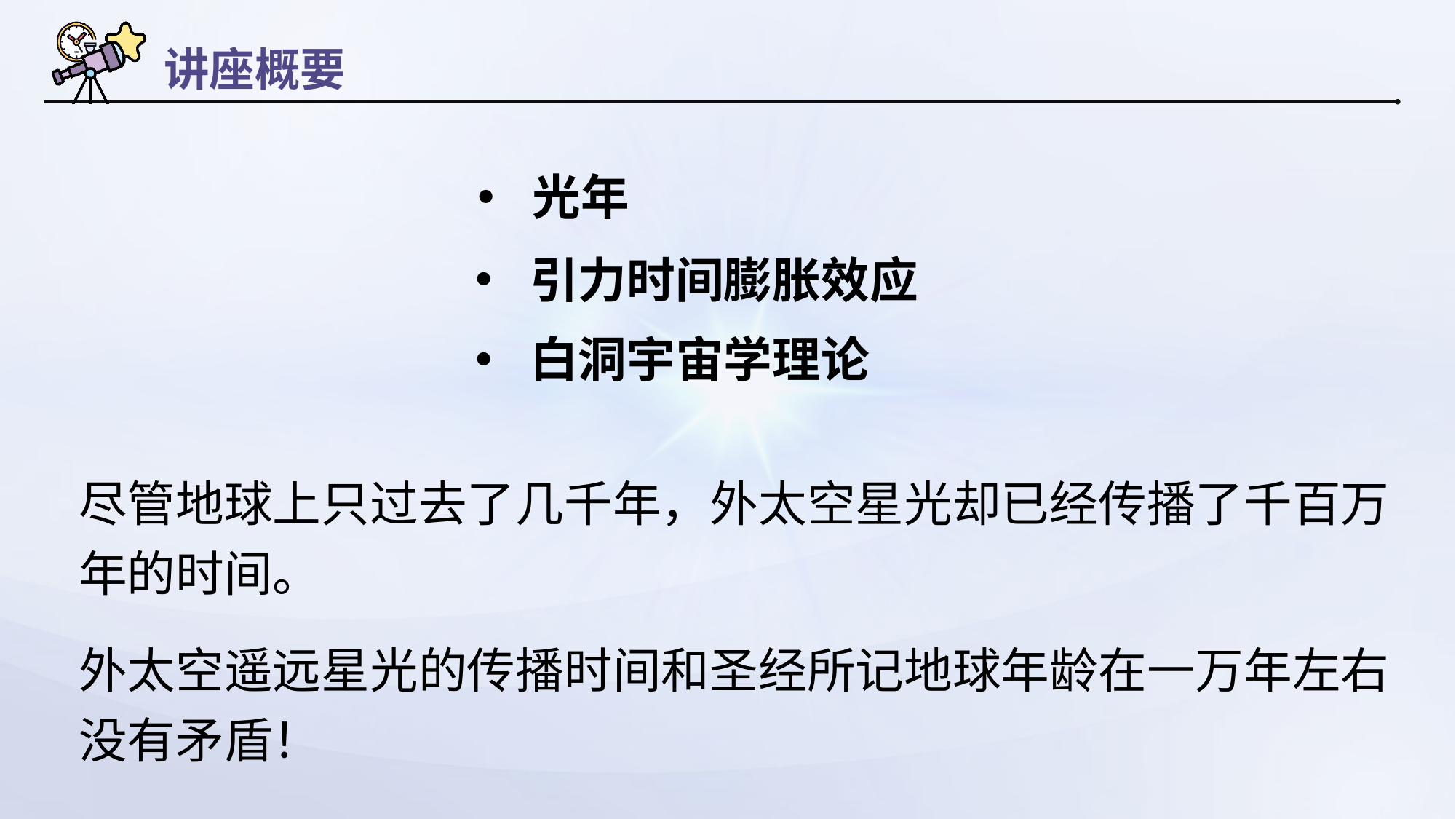

# 讲座概要
光年
引力时间膨胀效应
白洞宇宙学理论
尽管地球上只过去了几千年，外太空星光却已经传播了千百万年的时间。
外太空遥远星光的传播时间和圣经所记地球年龄在一万年左右没有矛盾！